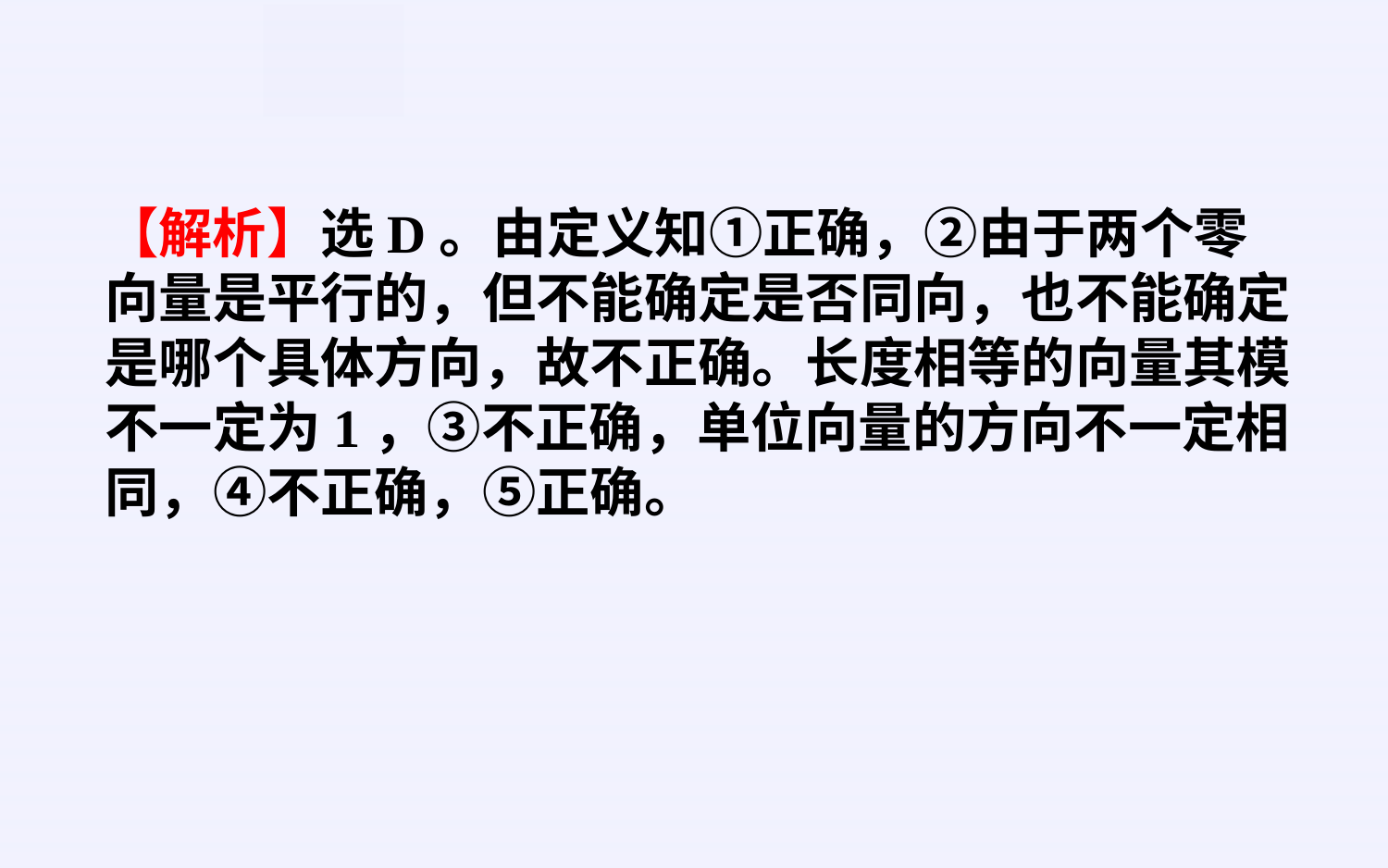

【解析】选D。由定义知①正确，②由于两个零向量是平行的，但不能确定是否同向，也不能确定是哪个具体方向，故不正确。长度相等的向量其模不一定为1，③不正确，单位向量的方向不一定相同，④不正确，⑤正确。